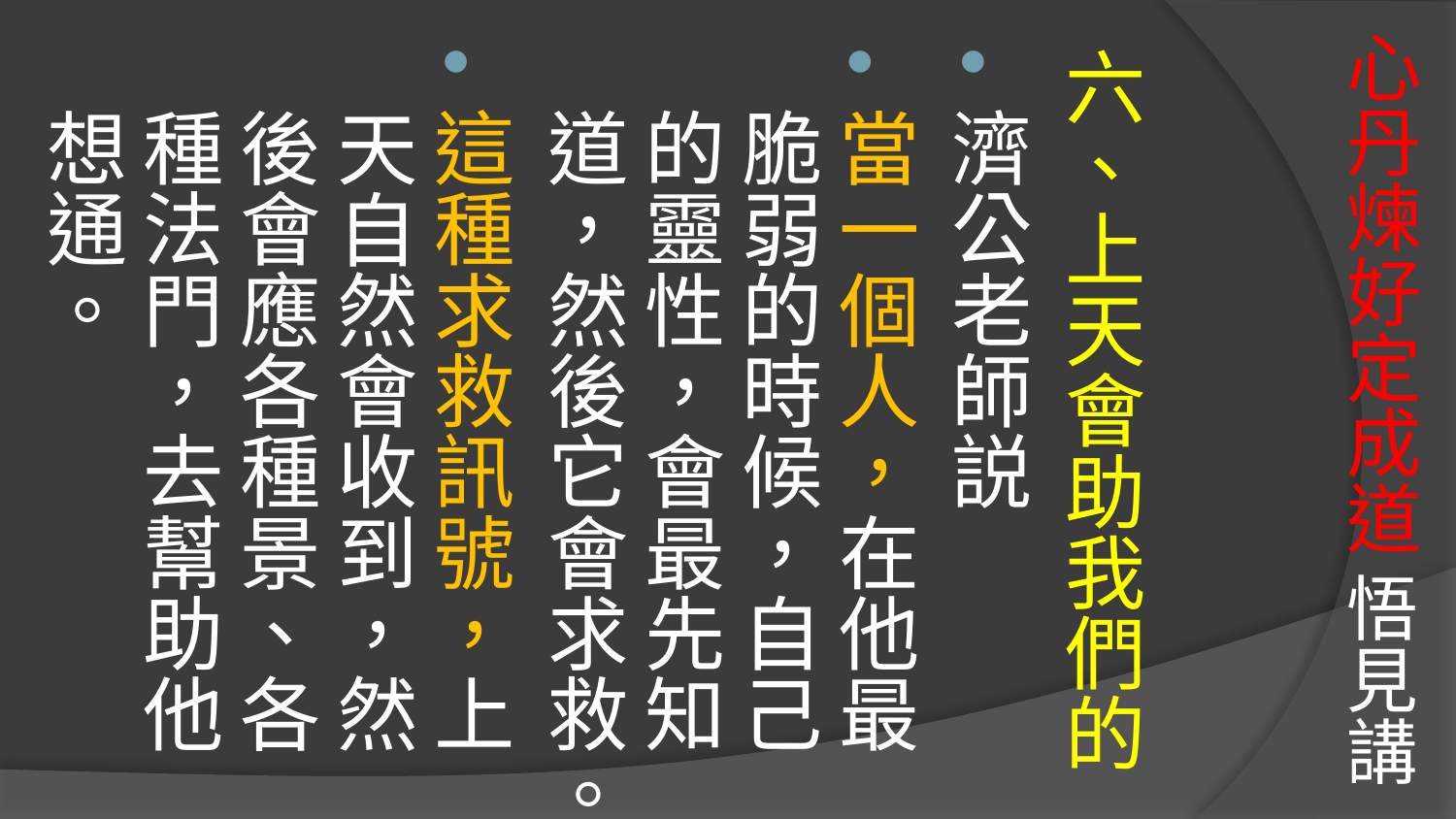

# 心丹煉好定成道 悟見講
六、上天會助我們的
濟公老師説
當一個人，在他最脆弱的時候，自己的靈性，會最先知道，然後它會求救。
這種求救訊號，上天自然會收到，然後會應各種景、各種法門，去幫助他想通。